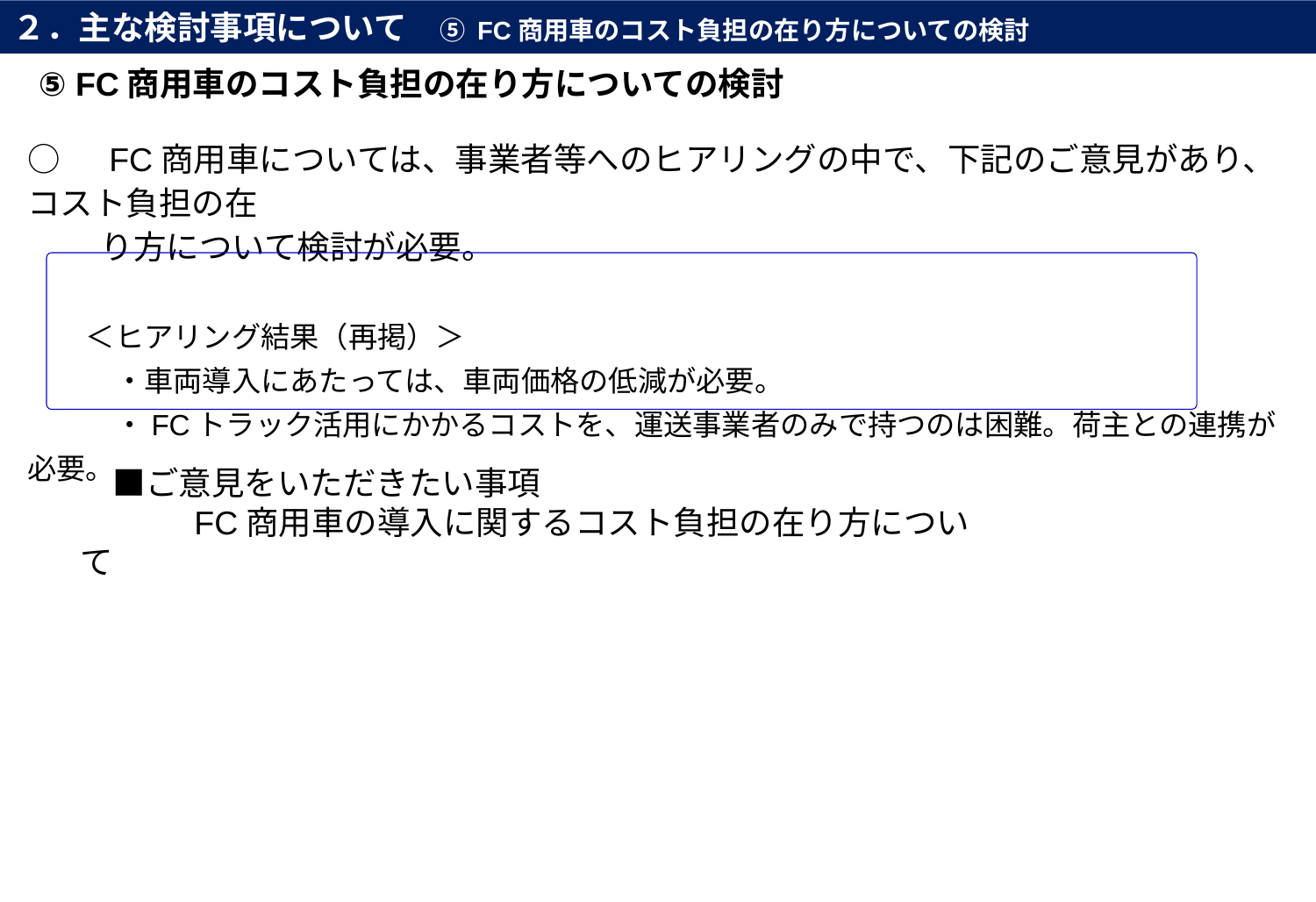

２．主な検討事項について　⑤ FC商用車のコスト負担の在り方についての検討
⑤ FC商用車のコスト負担の在り方についての検討
○　FC商用車については、事業者等へのヒアリングの中で、下記のご意見があり、コスト負担の在
　　 り方について検討が必要。

　　＜ヒアリング結果（再掲）＞
　　　・車両導入にあたっては、車両価格の低減が必要。
　　　・FCトラック活用にかかるコストを、運送事業者のみで持つのは困難。荷主との連携が必要。

　■ご意見をいただきたい事項
　　　 FC商用車の導入に関するコスト負担の在り方について